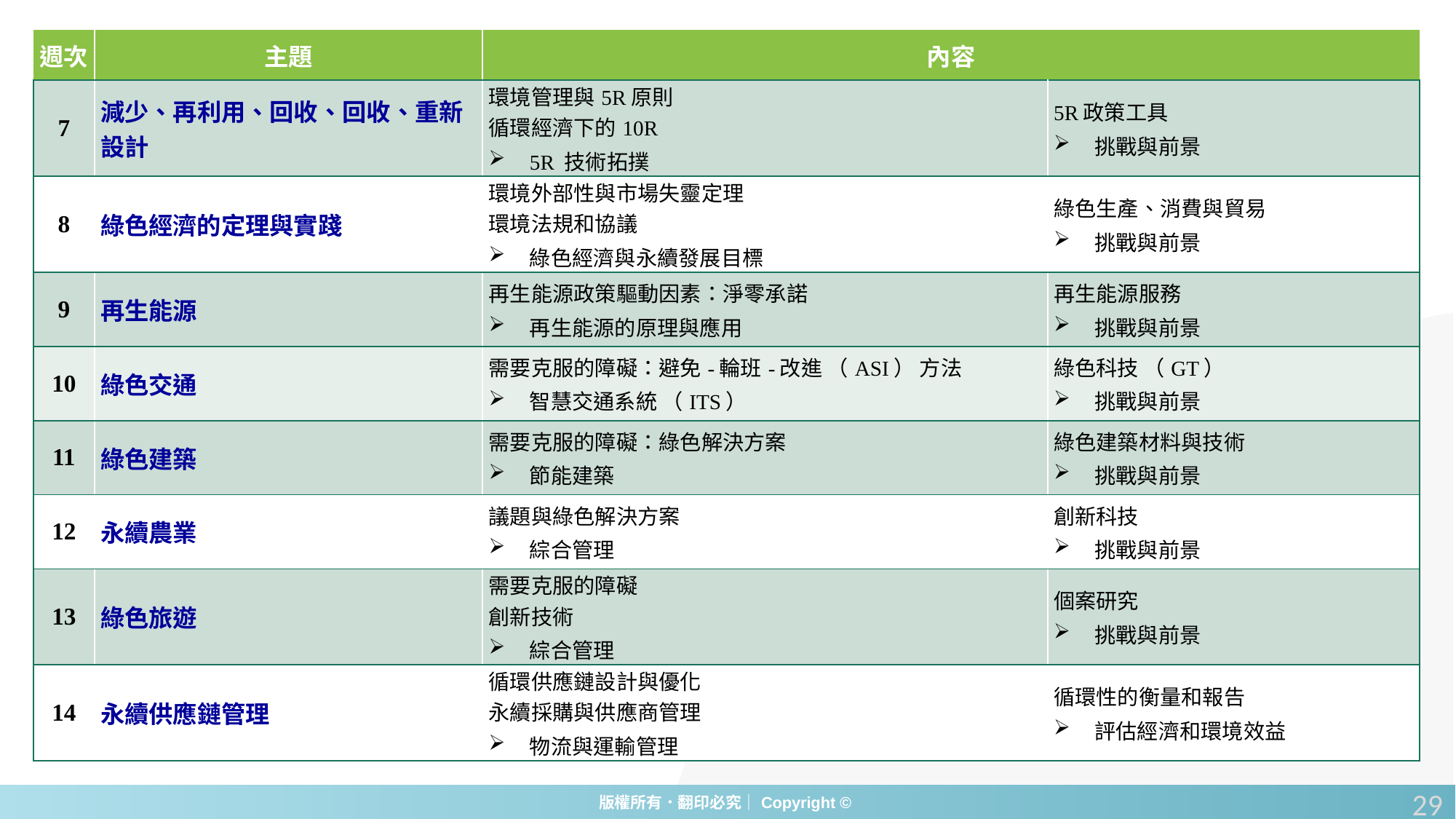

| 週次 | 主題 | 內容 |  |
| --- | --- | --- | --- |
| 7 | 減少、再利用、回收、回收、重新設計 | 環境管理與5R原則 循環經濟下的10R 5R 技術拓撲 | 5R政策工具 挑戰與前景 |
| 8 | 綠色經濟的定理與實踐 | 環境外部性與市場失靈定理 環境法規和協議 綠色經濟與永續發展目標 | 綠色生產、消費與貿易 挑戰與前景 |
| 9 | 再生能源 | 再生能源政策驅動因素：淨零承諾 再生能源的原理與應用 | 再生能源服務 挑戰與前景 |
| 10 | 綠色交通 | 需要克服的障礙：避免-輪班-改進 （ASI） 方法 智慧交通系統 （ITS） | 綠色科技 （GT） 挑戰與前景 |
| 11 | 綠色建築 | 需要克服的障礙：綠色解決方案 節能建築 | 綠色建築材料與技術 挑戰與前景 |
| 12 | 永續農業 | 議題與綠色解決方案 綜合管理 | 創新科技 挑戰與前景 |
| 13 | 綠色旅遊 | 需要克服的障礙 創新技術 綜合管理 | 個案研究 挑戰與前景 |
| 14 | 永續供應鏈管理 | 循環供應鏈設計與優化 永續採購與供應商管理 物流與運輸管理 | 循環性的衡量和報告 評估經濟和環境效益 |
29
29